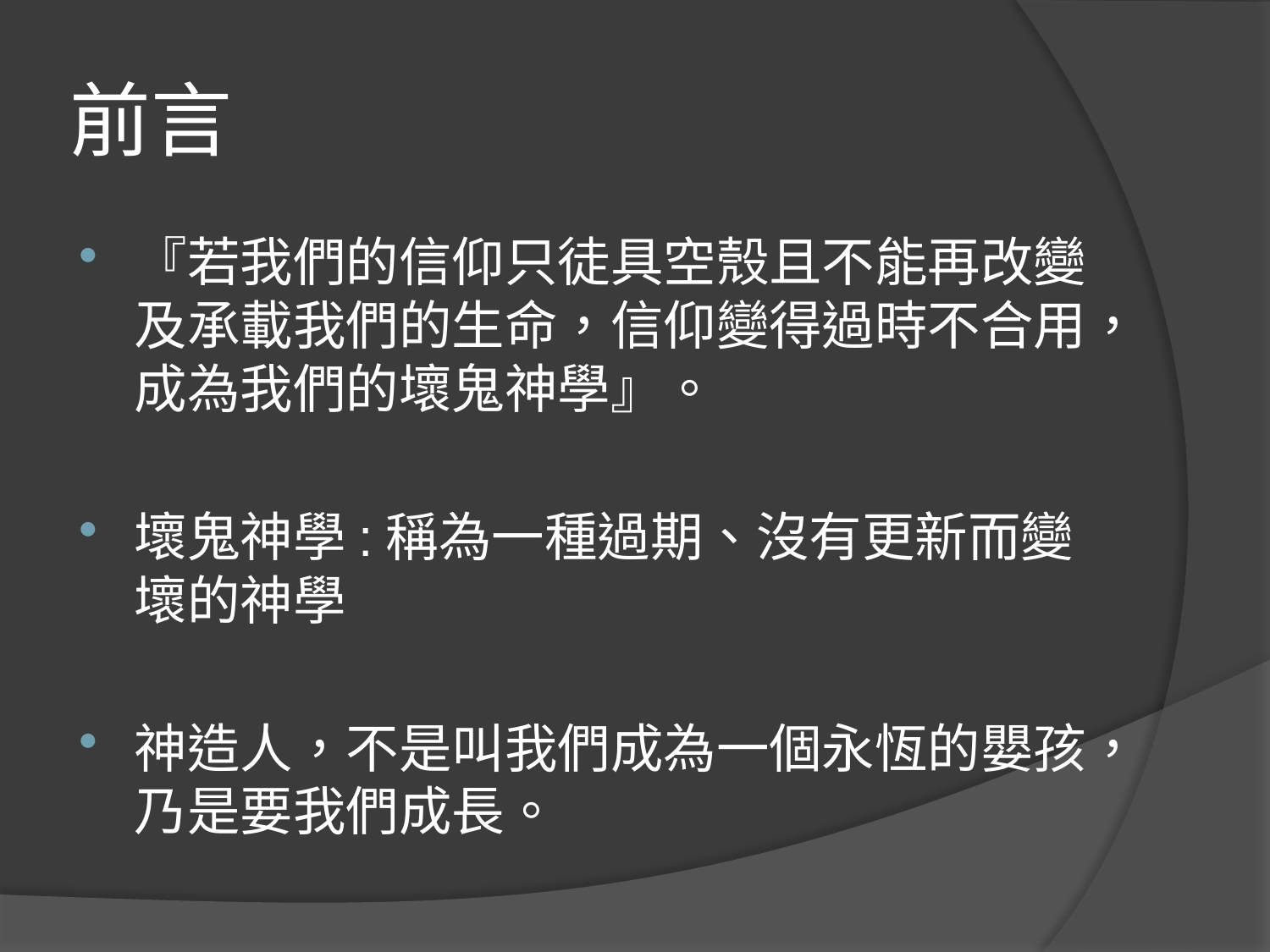

# 前言
『若我們的信仰只徒具空殼且不能再改變及承載我們的生命，信仰變得過時不合用，成為我們的壞鬼神學』。

壞鬼神學:稱為一種過期、沒有更新而變壞的神學

神造人，不是叫我們成為一個永恆的嬰孩，乃是要我們成長。